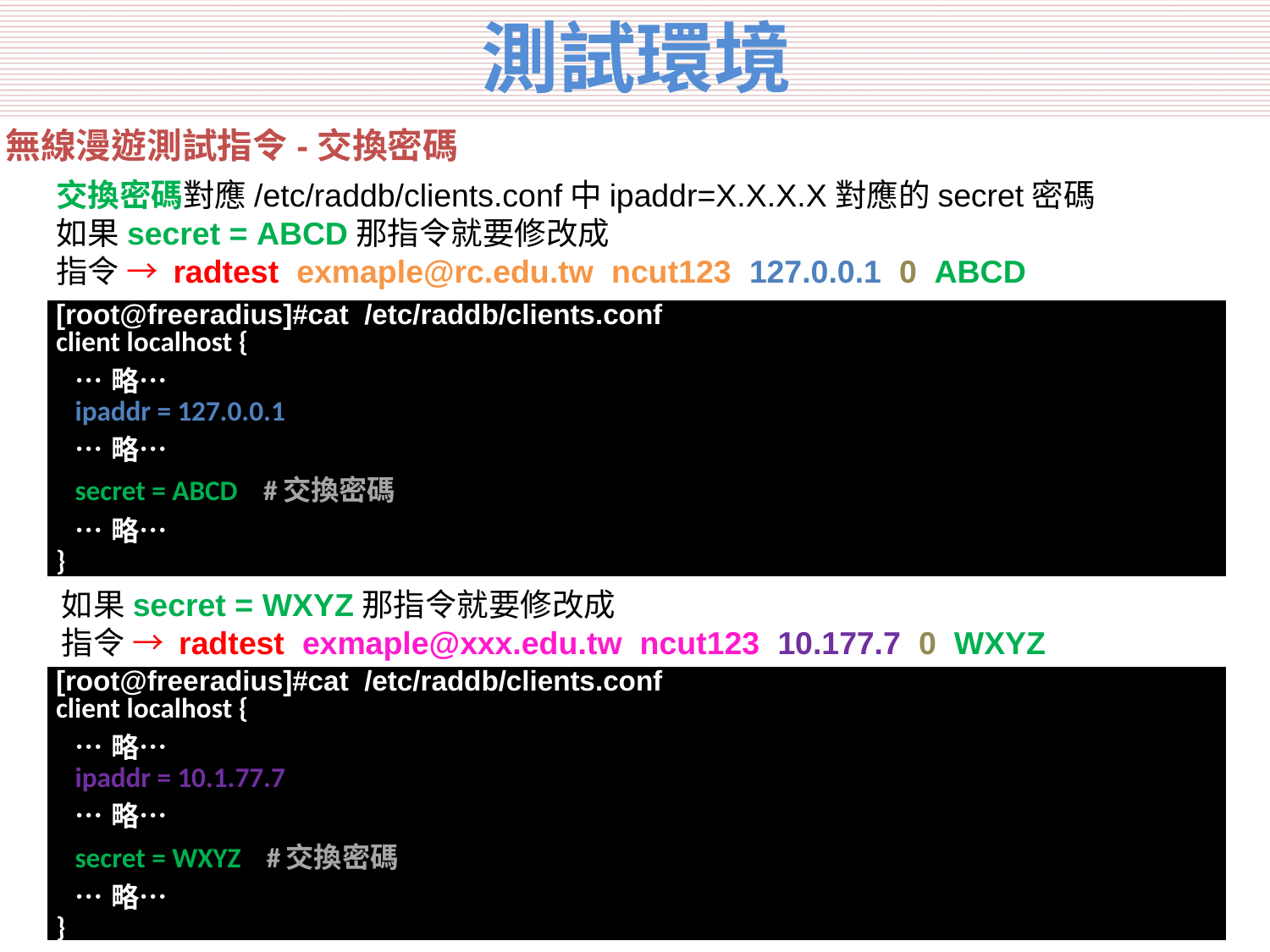

# 測試環境
無線漫遊測試指令-交換密碼
交換密碼對應/etc/raddb/clients.conf中ipaddr=X.X.X.X對應的secret密碼
如果secret = ABCD那指令就要修改成
指令 → radtest  exmaple@rc.edu.tw  ncut123  127.0.0.1  0  ABCD

| [root@freeradius]#cat /etc/raddb/clients.conf client localhost { …略… ipaddr = 127.0.0.1 …略… secret = ABCD #交換密碼 …略… } |
| --- |
如果secret = WXYZ那指令就要修改成
指令 → radtest  exmaple@xxx.edu.tw  ncut123  10.177.7  0  WXYZ
| [root@freeradius]#cat /etc/raddb/clients.conf client localhost { …略… ipaddr = 10.1.77.7 …略… secret = WXYZ #交換密碼 …略… } |
| --- |
37